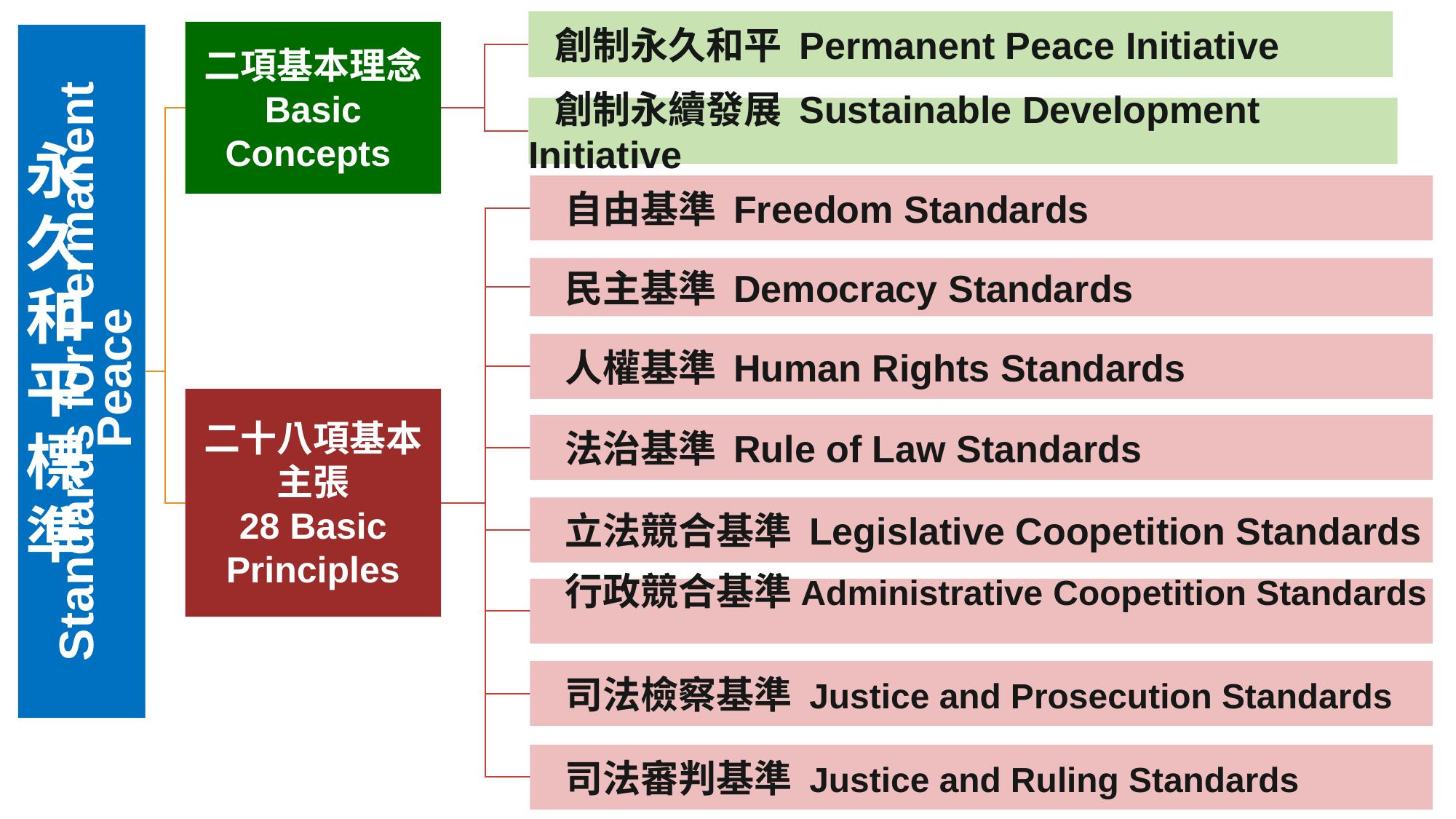

Standards for Permanent Peace
二項基本理念
Basic Concepts
  創制永久和平 Permanent Peace Initiative
  創制永續發展 Sustainable Development Initiative
二十八項基本主張
28 Basic Principles
   自由基準 Freedom Standards
   民主基準 Democracy Standards
   人權基準 Human Rights Standards
   法治基準 Rule of Law Standards
   立法競合基準 Legislative Coopetition Standards
   行政競合基準Administrative Coopetition Standards
   司法檢察基準 Justice and Prosecution Standards
   司法審判基準 Justice and Ruling Standards
永久和平標準